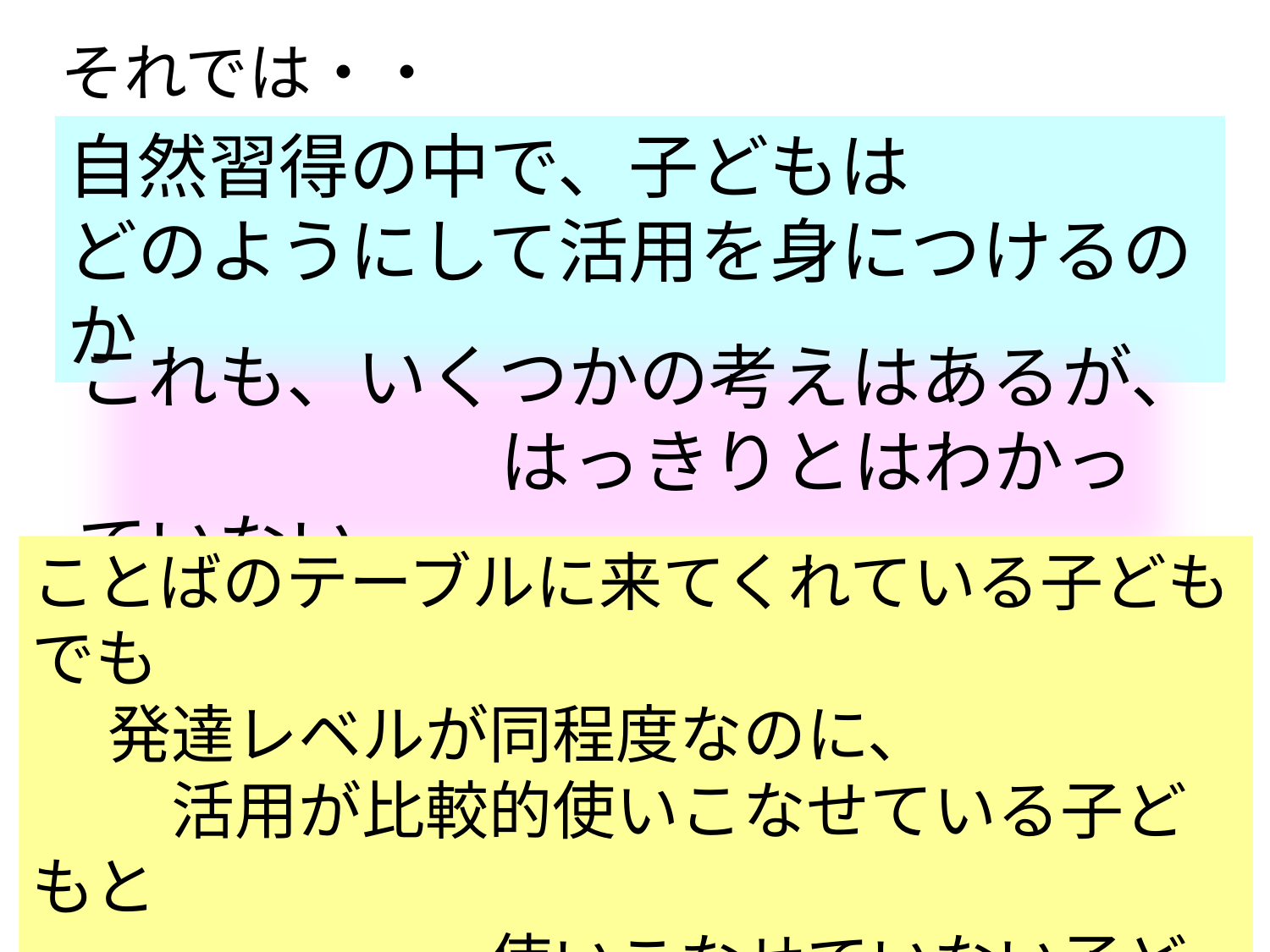

それでは・・
自然習得の中で、子どもは
どのようにして活用を身につけるのか
これも、いくつかの考えはあるが、
　　　　　　はっきりとはわかっていない
ことばのテーブルに来てくれている子どもでも
　発達レベルが同程度なのに、
　　活用が比較的使いこなせている子どもと
　　　　　　　使いこなせていない子どもがいる